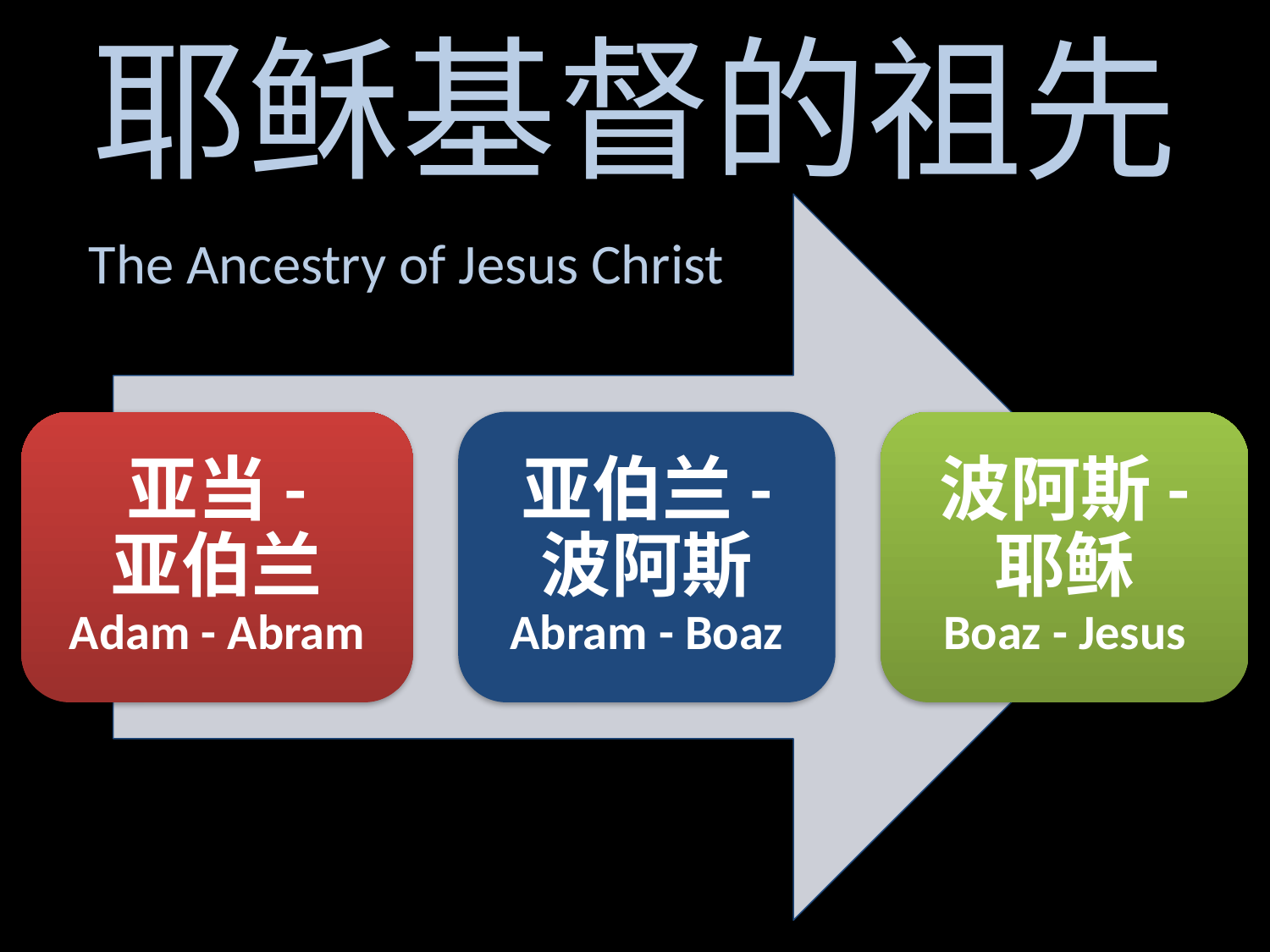

耶稣基督的祖先

      The Ancestry of Jesus Christ
亚当-
亚伯兰
Adam - Abram
亚伯兰-
波阿斯
Abram - Boaz
波阿斯-
耶稣
Boaz - Jesus